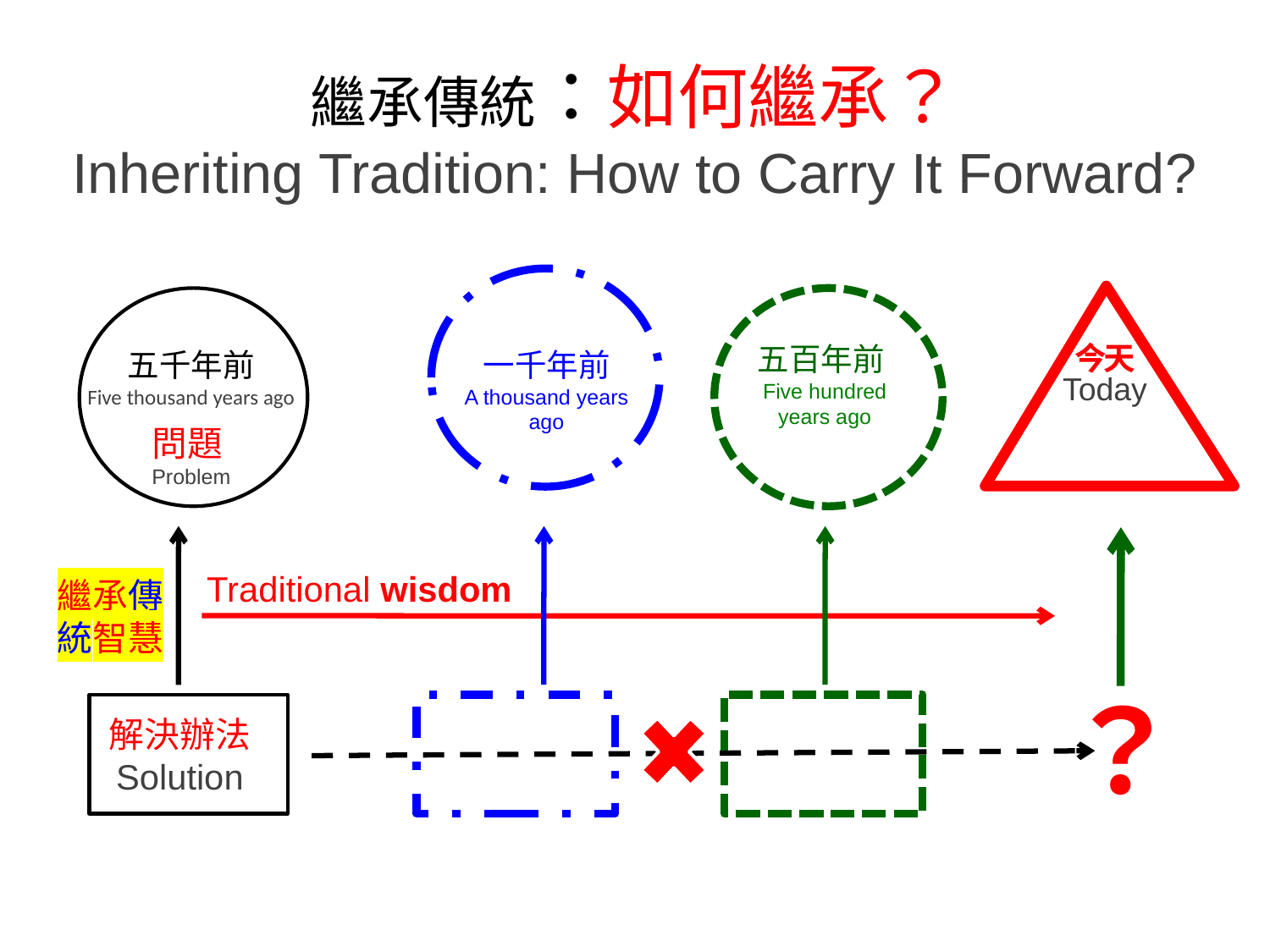

繼承傳統：如何繼承？
Inheriting Tradition: How to Carry It Forward?
廿

五百年前Five hundred years ago
五千年前
Five thousand years ago
一千年前
A thousand years ago
今 天
Today
問題Problem
Traditional wisdom
繼承傳統智慧
？

解決辦法
Solution